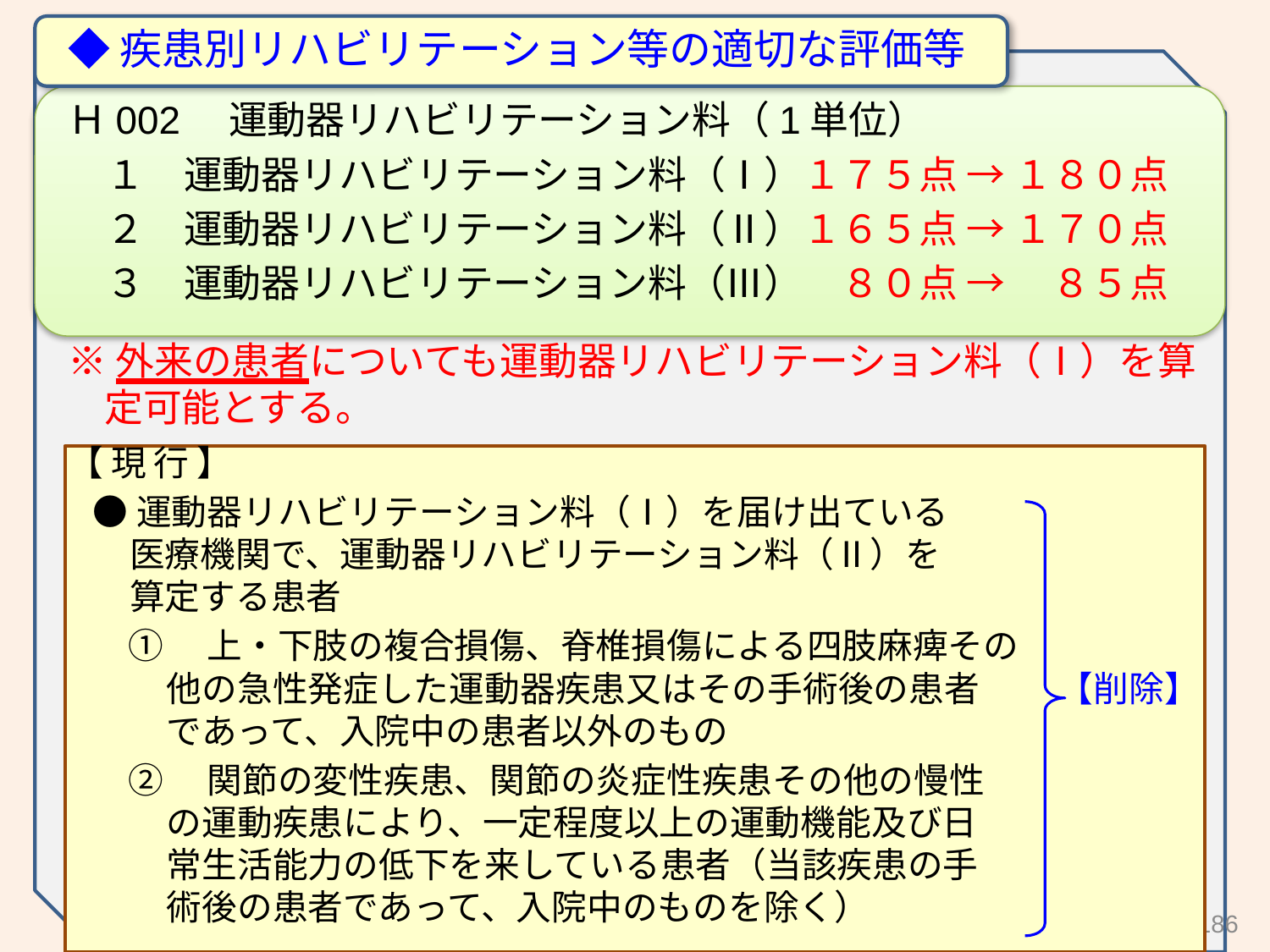

◆疾患別リハビリテーション等の適切な評価等

Ｈ002　運動器リハビリテーション料（1単位）
　１　運動器リハビリテーション料（Ⅰ）１７５点 → １８０点
　２　運動器リハビリテーション料（Ⅱ）１６５点 → １７０点
　３　運動器リハビリテーション料（Ⅲ）　８０点 → 　８５点
※外来の患者についても運動器リハビリテーション料（Ⅰ）を算定可能とする。
【 現 行 】
●運動器リハビリテーション料（Ⅰ）を届け出ている
医療機関で、運動器リハビリテーション料（Ⅱ）を
算定する患者
①　上・下肢の複合損傷、脊椎損傷による四肢麻痺その
他の急性発症した運動器疾患又はその手術後の患者　　 【削除】
であって、入院中の患者以外のもの
②　関節の変性疾患、関節の炎症性疾患その他の慢性
の運動疾患により、一定程度以上の運動機能及び日
常生活能力の低下を来している患者（当該疾患の手
術後の患者であって、入院中のものを除く）

186